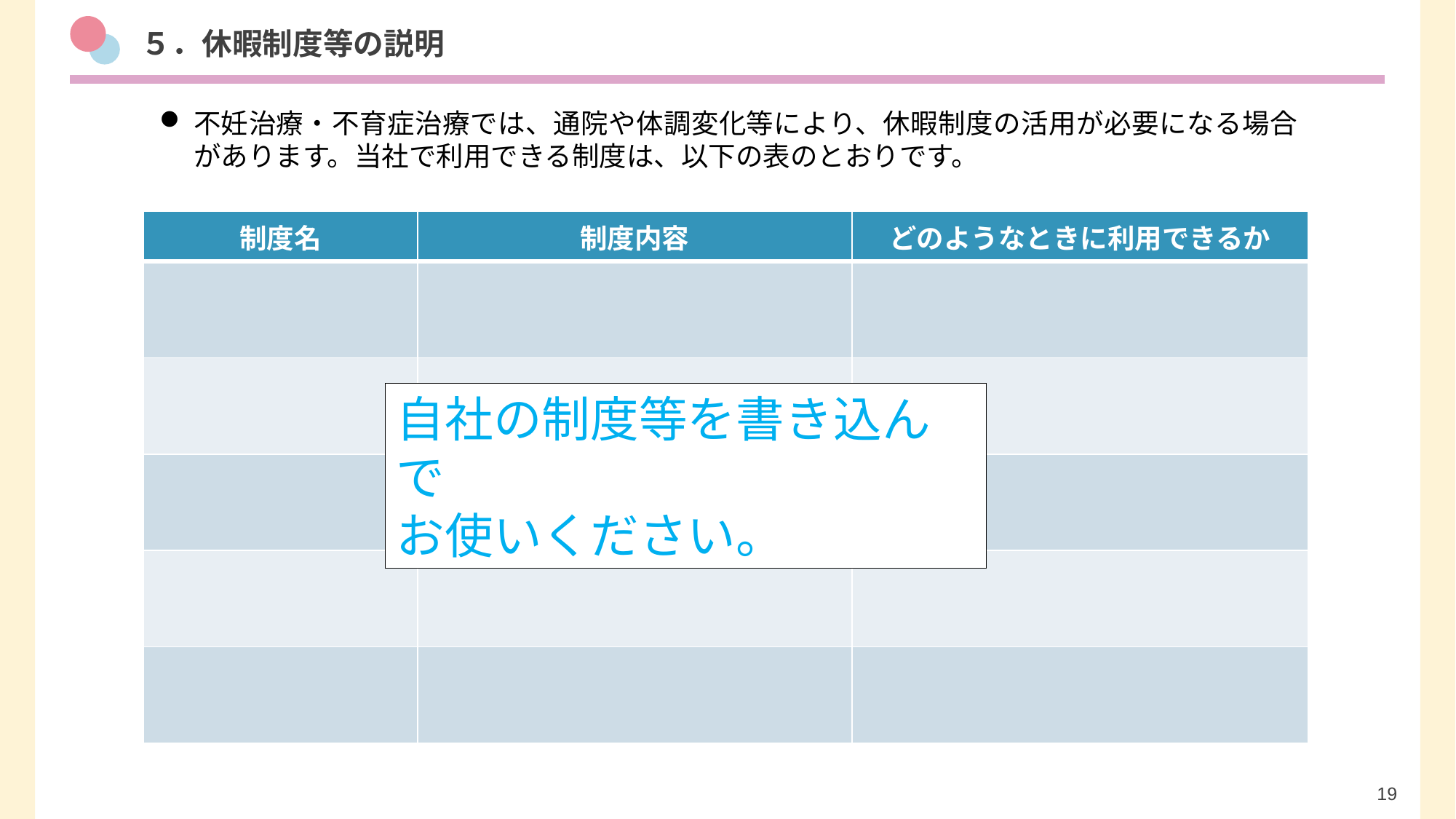

５．休暇制度等の説明
不妊治療・不育症治療では、通院や体調変化等により、休暇制度の活用が必要になる場合があります。当社で利用できる制度は、以下の表のとおりです。
| 制度名 | 制度内容 | どのようなときに利用できるか |
| --- | --- | --- |
|  |  |  |
|  |  |  |
|  |  |  |
|  |  |  |
|  |  |  |
自社の制度等を書き込んで
お使いください。